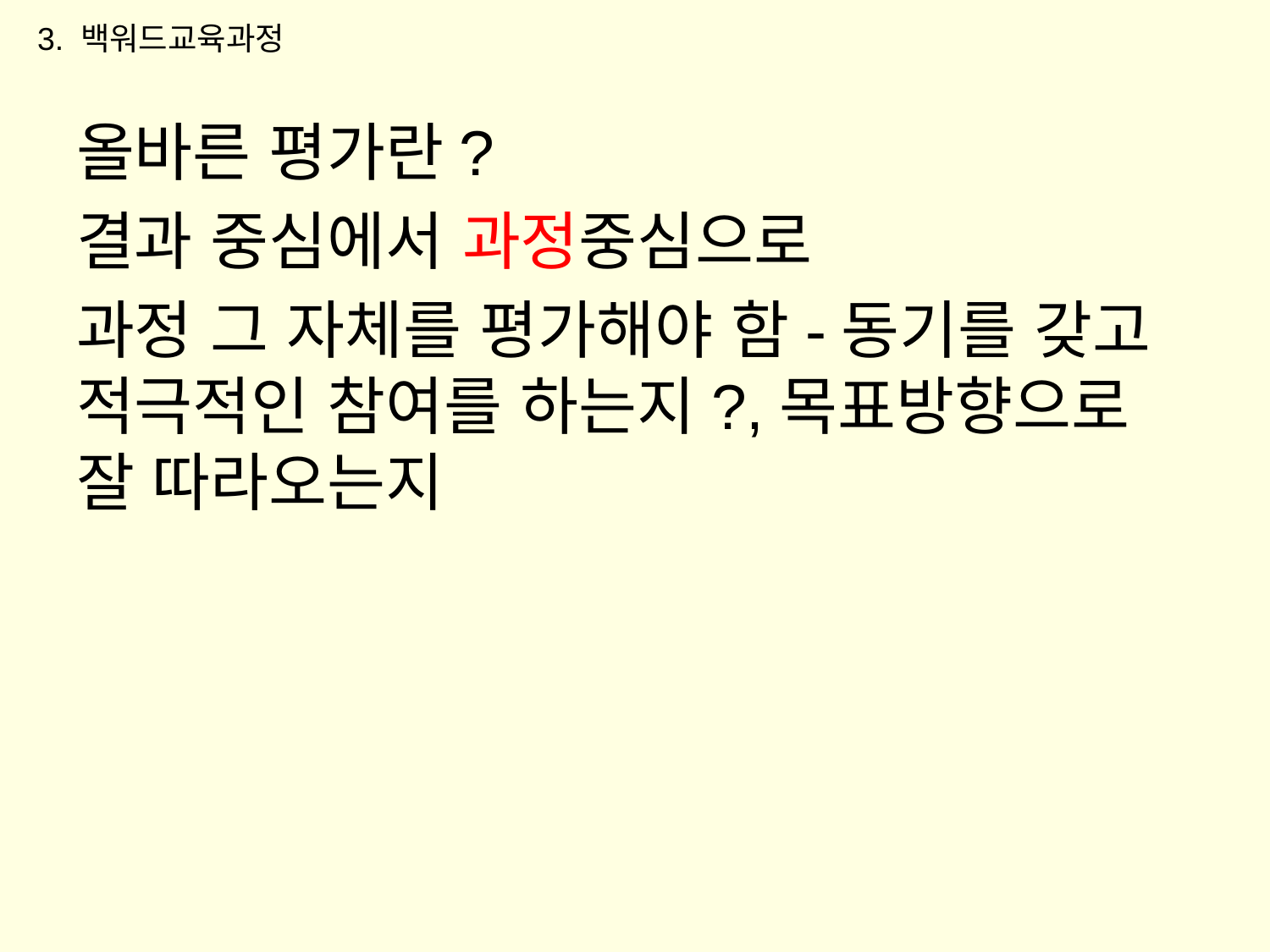

3. 백워드교육과정
올바른 평가란?
결과 중심에서 과정중심으로
과정 그 자체를 평가해야 함-동기를 갖고 적극적인 참여를 하는지?,목표방향으로 잘 따라오는지